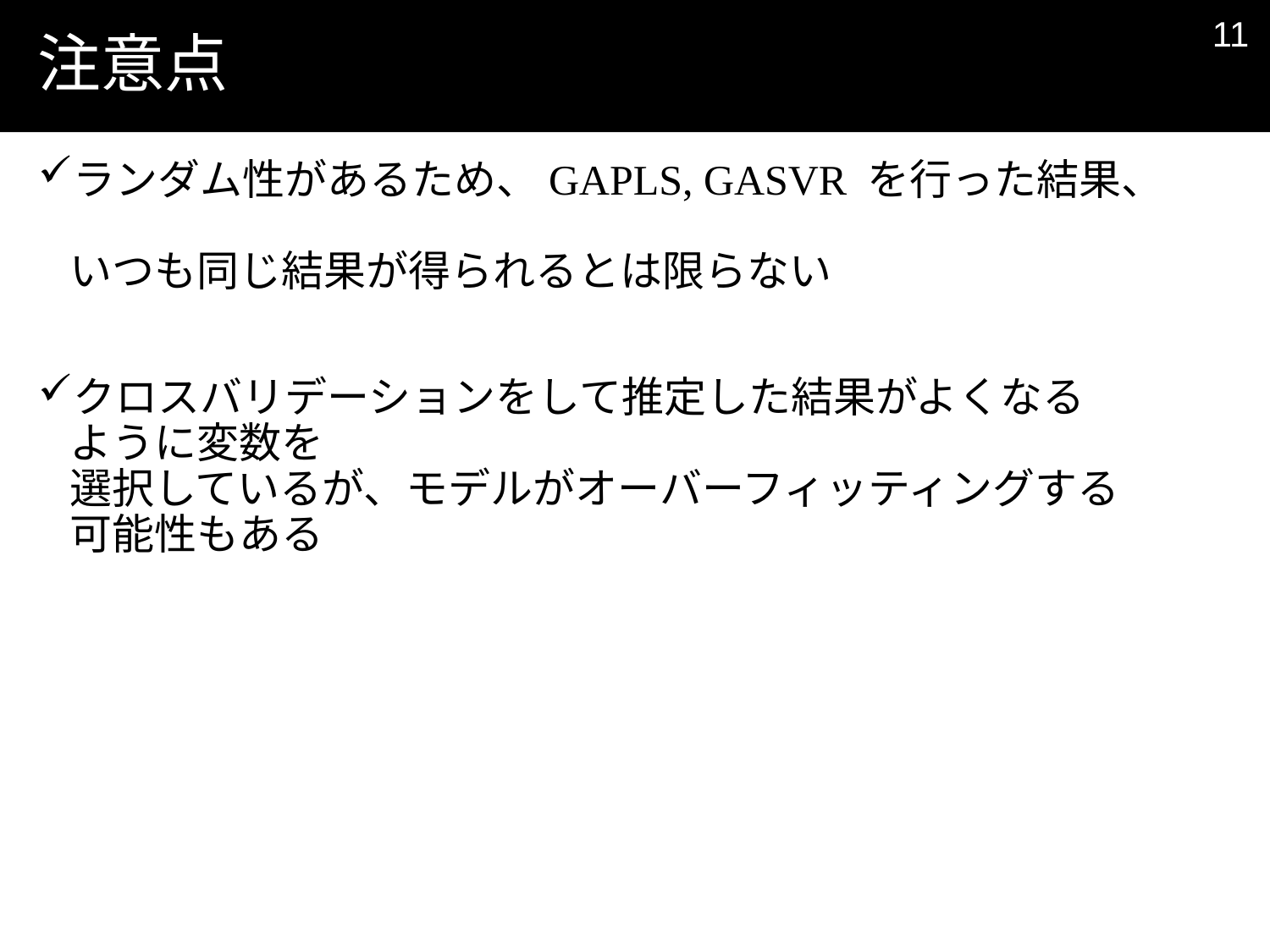

11
# 注意点
ランダム性があるため、GAPLS, GASVR を行った結果、
いつも同じ結果が得られるとは限らない

クロスバリデーションをして推定した結果がよくなるように変数を
選択しているが、モデルがオーバーフィッティングする可能性もある